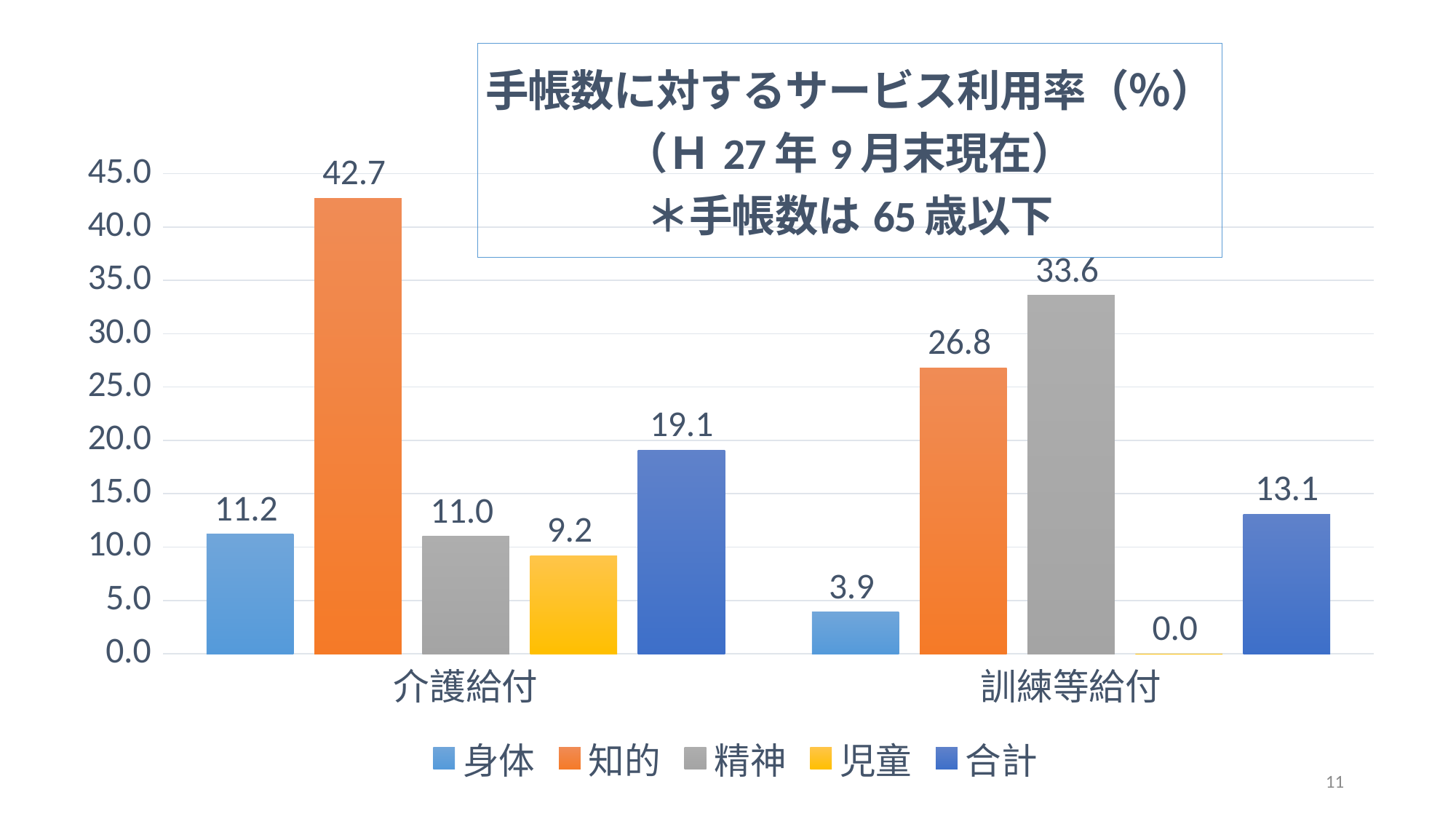

### Chart: 手帳数に対するサービス利用率（％）
（Ｈ27年9月末現在）
＊手帳数は65歳以下

| Category | 身体 | 知的 | 精神 | 児童 | 合計 |
|---|---|---|---|---|---|
| 介護給付 | 11.2 | 42.7 | 11.0 | 9.2 | 19.1 |
| 訓練等給付 | 3.9 | 26.8 | 33.6 | 0.0 | 13.1 |
#
11